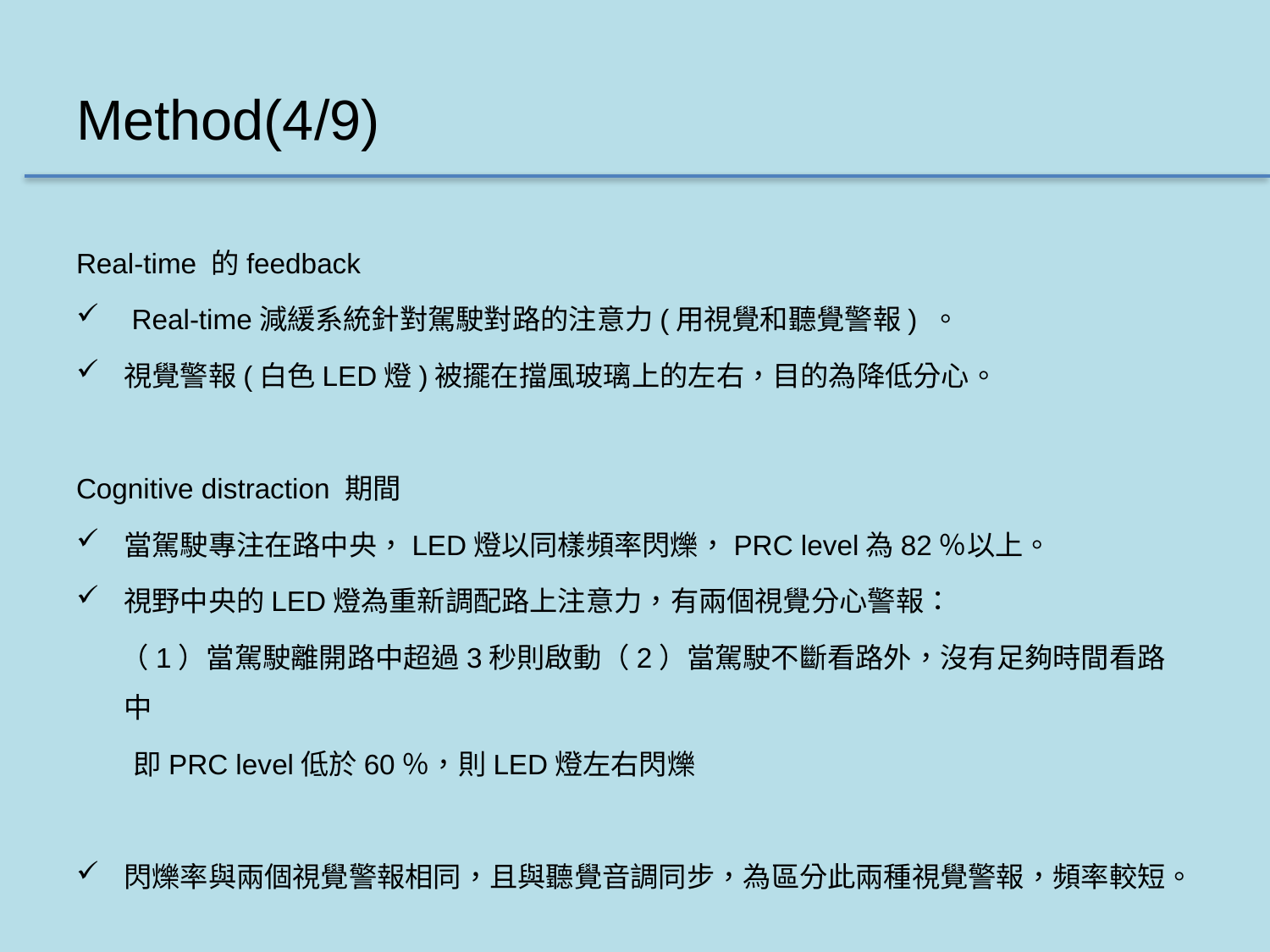

# Method(4/9)
Real-time 的feedback
 Real-time減緩系統針對駕駛對路的注意力(用視覺和聽覺警報) 。
視覺警報(白色LED燈)被擺在擋風玻璃上的左右，目的為降低分心。

Cognitive distraction 期間
當駕駛專注在路中央，LED燈以同樣頻率閃爍，PRC level為82％以上。
視野中央的LED燈為重新調配路上注意力，有兩個視覺分心警報：
      （1）當駕駛離開路中超過3秒則啟動（2）當駕駛不斷看路外，沒有足夠時間看路中
        即PRC level低於60％，則LED燈左右閃爍

閃爍率與兩個視覺警報相同，且與聽覺音調同步，為區分此兩種視覺警報，頻率較短。